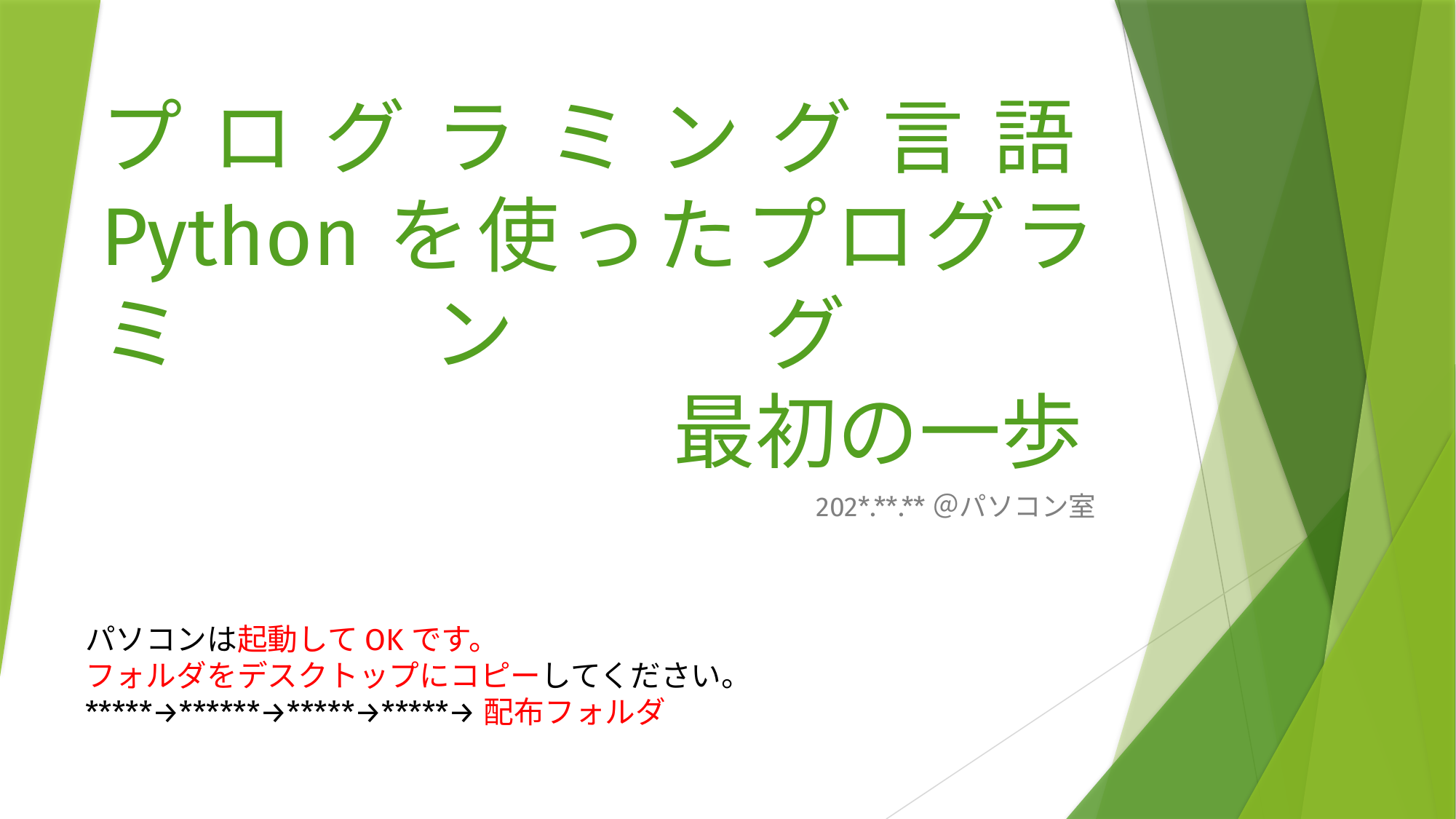

# プログラミング言語Pythonを使ったプログラミング 　　　　　　　最初の一歩
202*.**.**＠パソコン室
パソコンは起動してOKです。
フォルダをデスクトップにコピーしてください。
*****→******→*****→*****→配布フォルダ